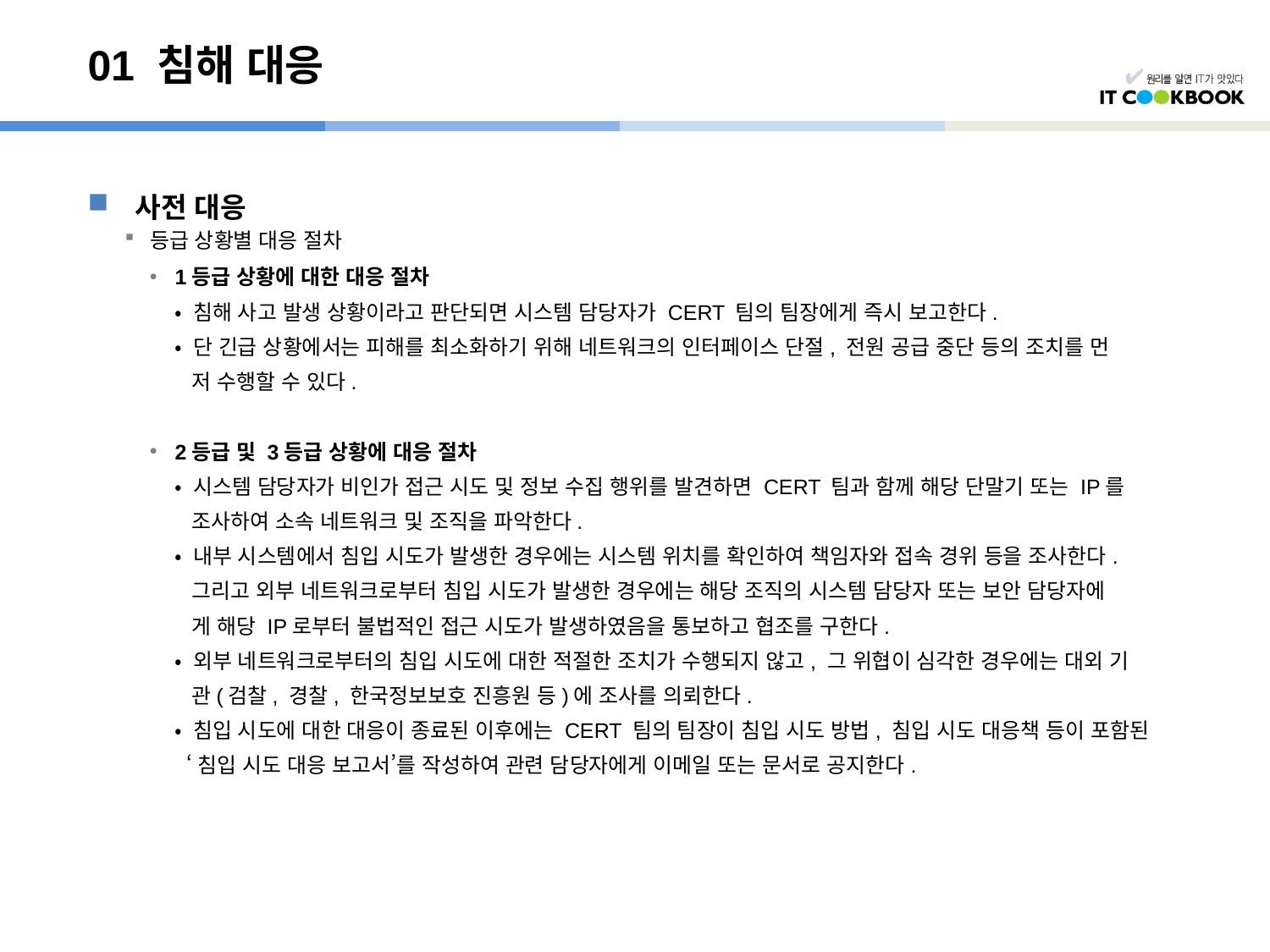

# 01 침해 대응
사전 대응
등급 상황별 대응 절차
1등급 상황에 대한 대응 절차
	• 침해 사고 발생 상황이라고 판단되면 시스템 담당자가 CERT 팀의 팀장에게 즉시 보고한다.
	• 단 긴급 상황에서는 피해를 최소화하기 위해 네트워크의 인터페이스 단절, 전원 공급 중단 등의 조치를 먼
	  저 수행할 수 있다.

2등급 및 3등급 상황에 대응 절차
	• 시스템 담당자가 비인가 접근 시도 및 정보 수집 행위를 발견하면 CERT 팀과 함께 해당 단말기 또는 IP를
	  조사하여 소속 네트워크 및 조직을 파악한다.
	• 내부 시스템에서 침입 시도가 발생한 경우에는 시스템 위치를 확인하여 책임자와 접속 경위 등을 조사한다.
	  그리고 외부 네트워크로부터 침입 시도가 발생한 경우에는 해당 조직의 시스템 담당자 또는 보안 담당자에
	  게 해당 IP로부터 불법적인 접근 시도가 발생하였음을 통보하고 협조를 구한다.
	• 외부 네트워크로부터의 침입 시도에 대한 적절한 조치가 수행되지 않고, 그 위협이 심각한 경우에는 대외 기
	  관(검찰, 경찰, 한국정보보호 진흥원 등)에 조사를 의뢰한다.
	• 침입 시도에 대한 대응이 종료된 이후에는 CERT 팀의 팀장이 침입 시도 방법, 침입 시도 대응책 등이 포함된
	  ‘침입 시도 대응 보고서’를 작성하여 관련 담당자에게 이메일 또는 문서로 공지한다.